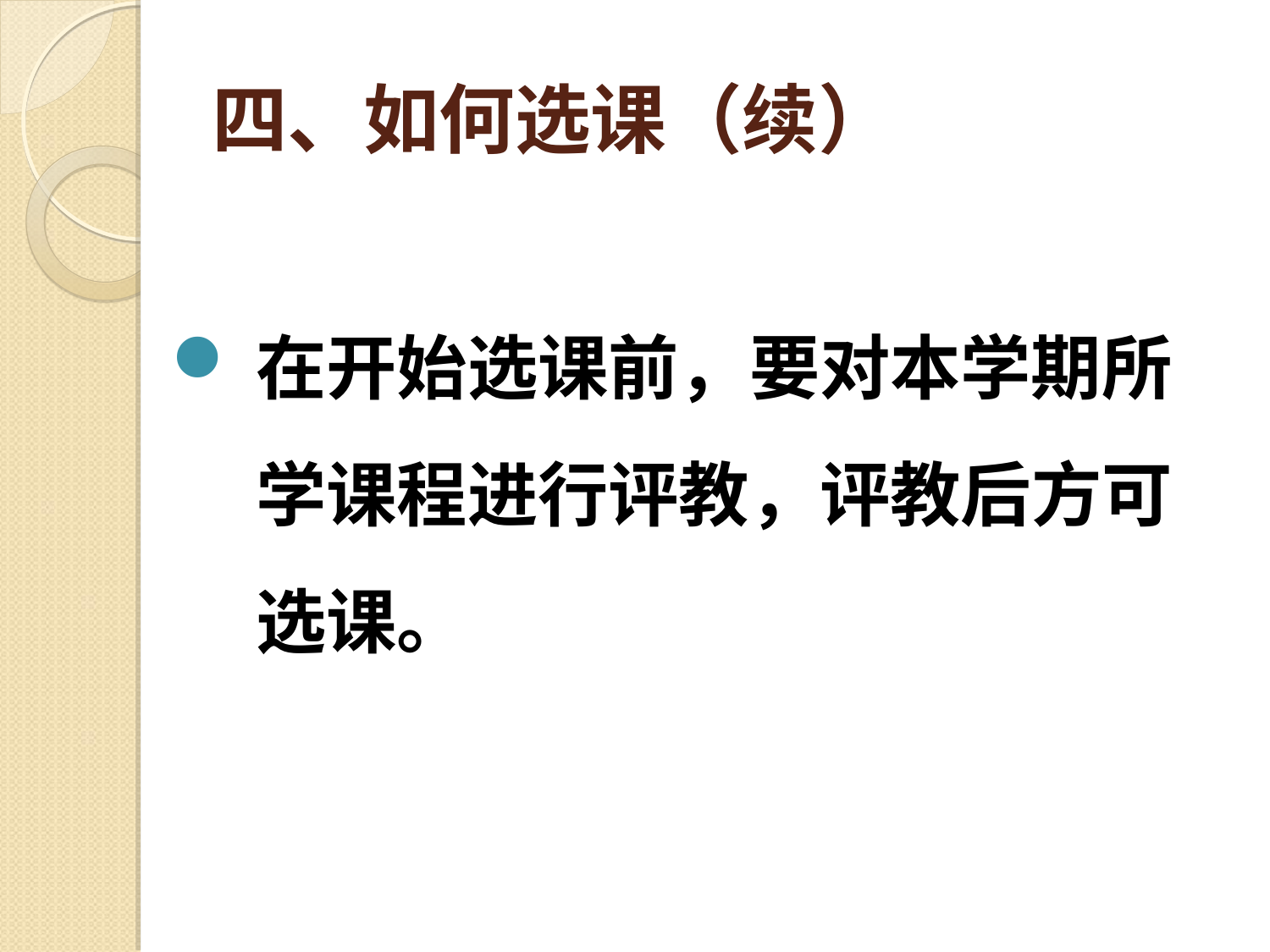

四、如何选课（续）
在开始选课前，要对本学期所学课程进行评教，评教后方可选课。